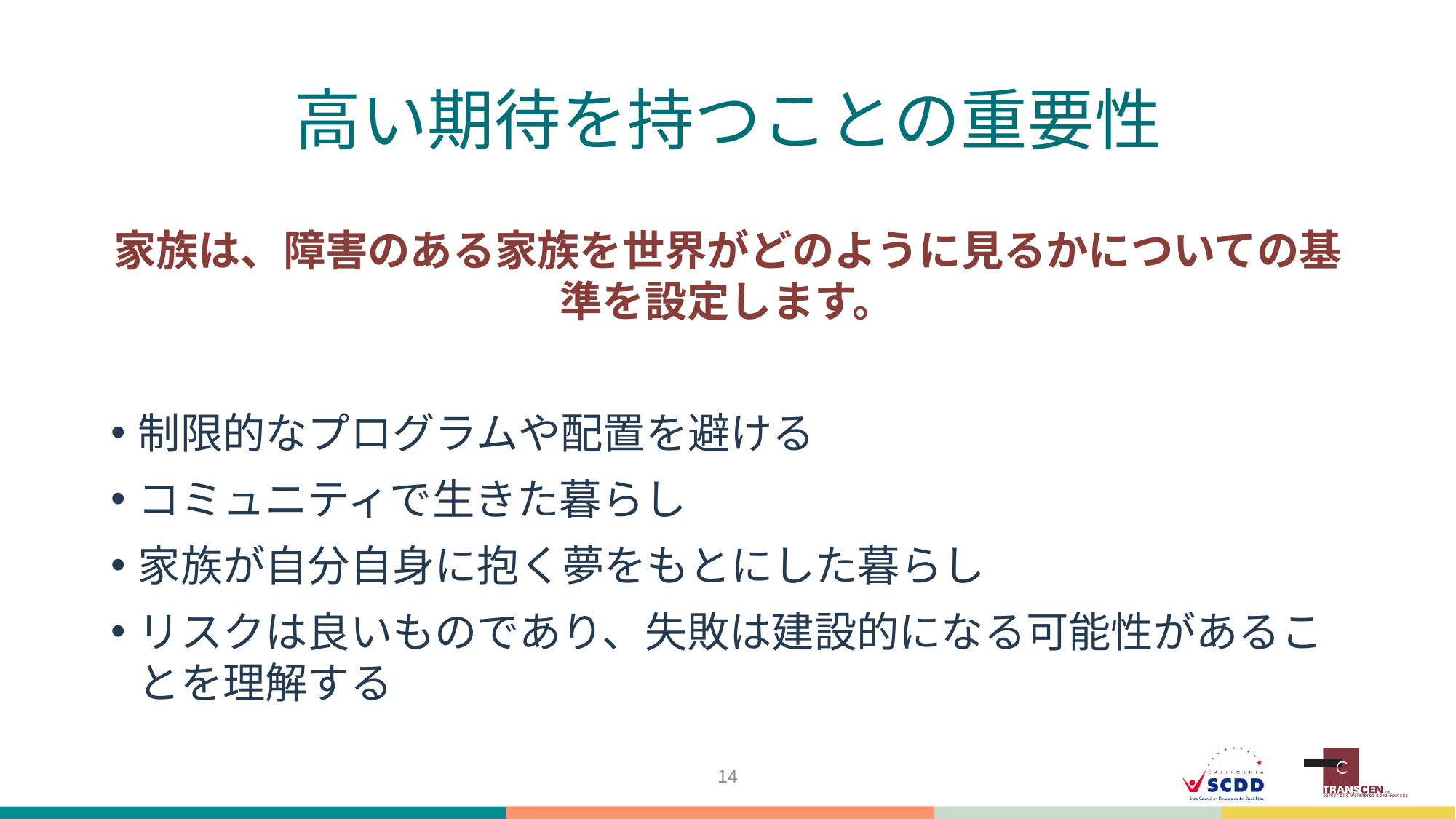

# 高い期待を持つことの重要性
家族は、障害のある家族を世界がどのように見るかについての基準を設定します。

制限的なプログラムや配置を避ける
コミュニティで生きた暮らし
家族が自分自身に抱く夢をもとにした暮らし
リスクは良いものであり、失敗は建設的になる可能性があることを理解する
14